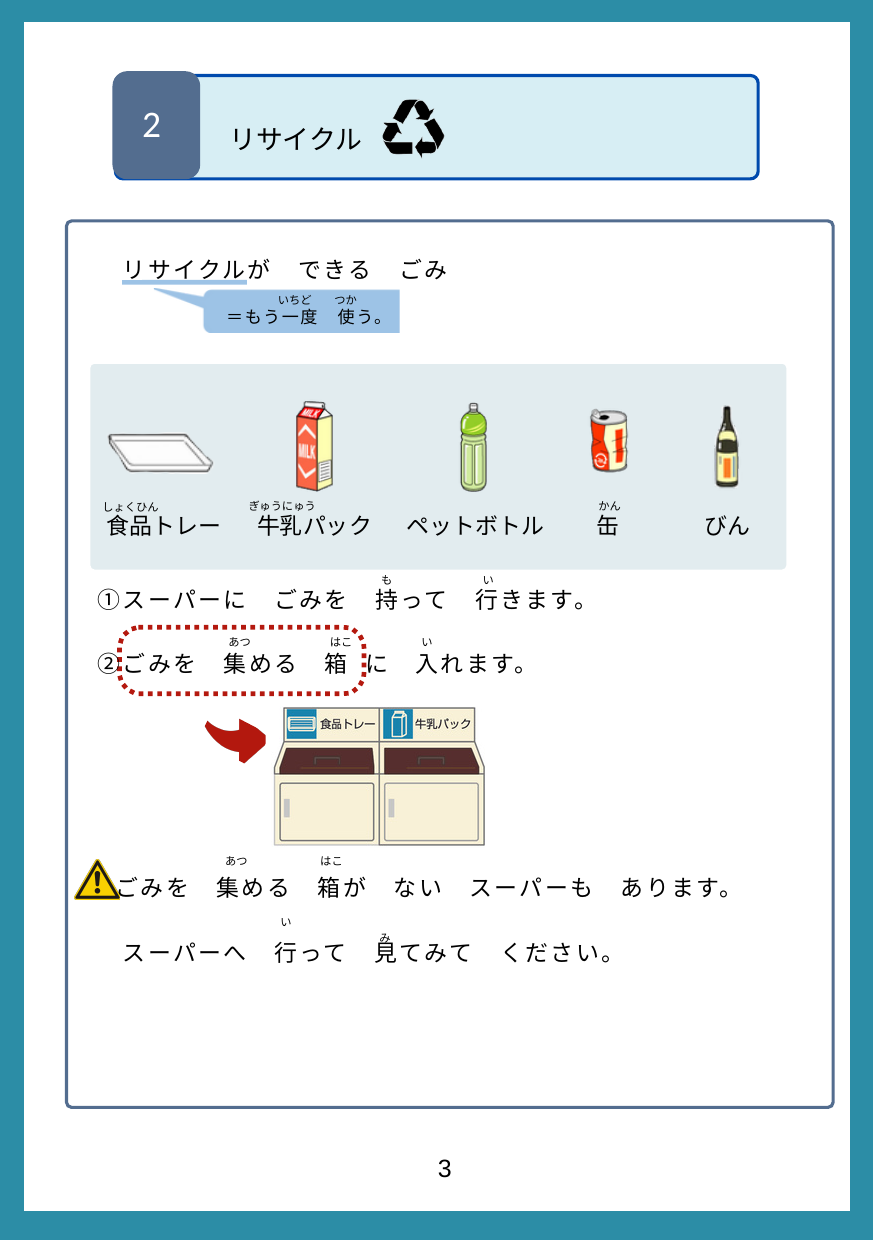

リサイクル
２

2

　　リサイクルが　できる　ごみ

　①スーパーに　ごみを　持って　行きます。

　②ごみを　集める　箱  に　入れます。

     ごみを　集める　箱が　ない　スーパーも　あります。

　　スーパーへ　行って　見てみて　ください。

いちど　　つか
＝もう一度　使う。

ぎゅうにゅう
 かん
しょくひん
食品トレー
牛乳パック
ペットボトル
缶
びん
も　　　　　　　　い

あつ　　　　　　　はこ　　　　     　い

  あつ　　　　  　　はこ

　　　 い
 み
3